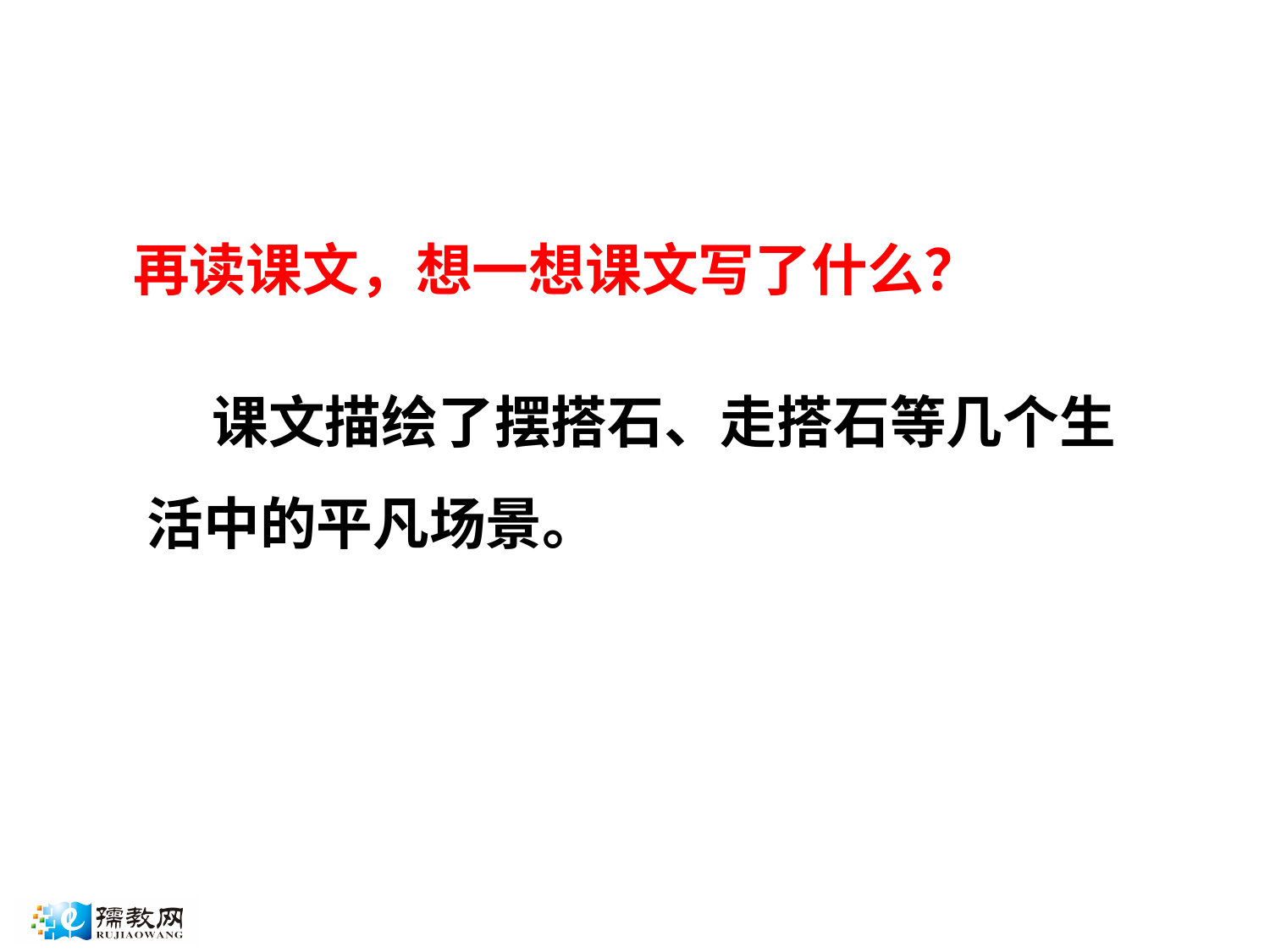

再读课文，想一想课文写了什么？
    课文描绘了摆搭石、走搭石等几个生活中的平凡场景。